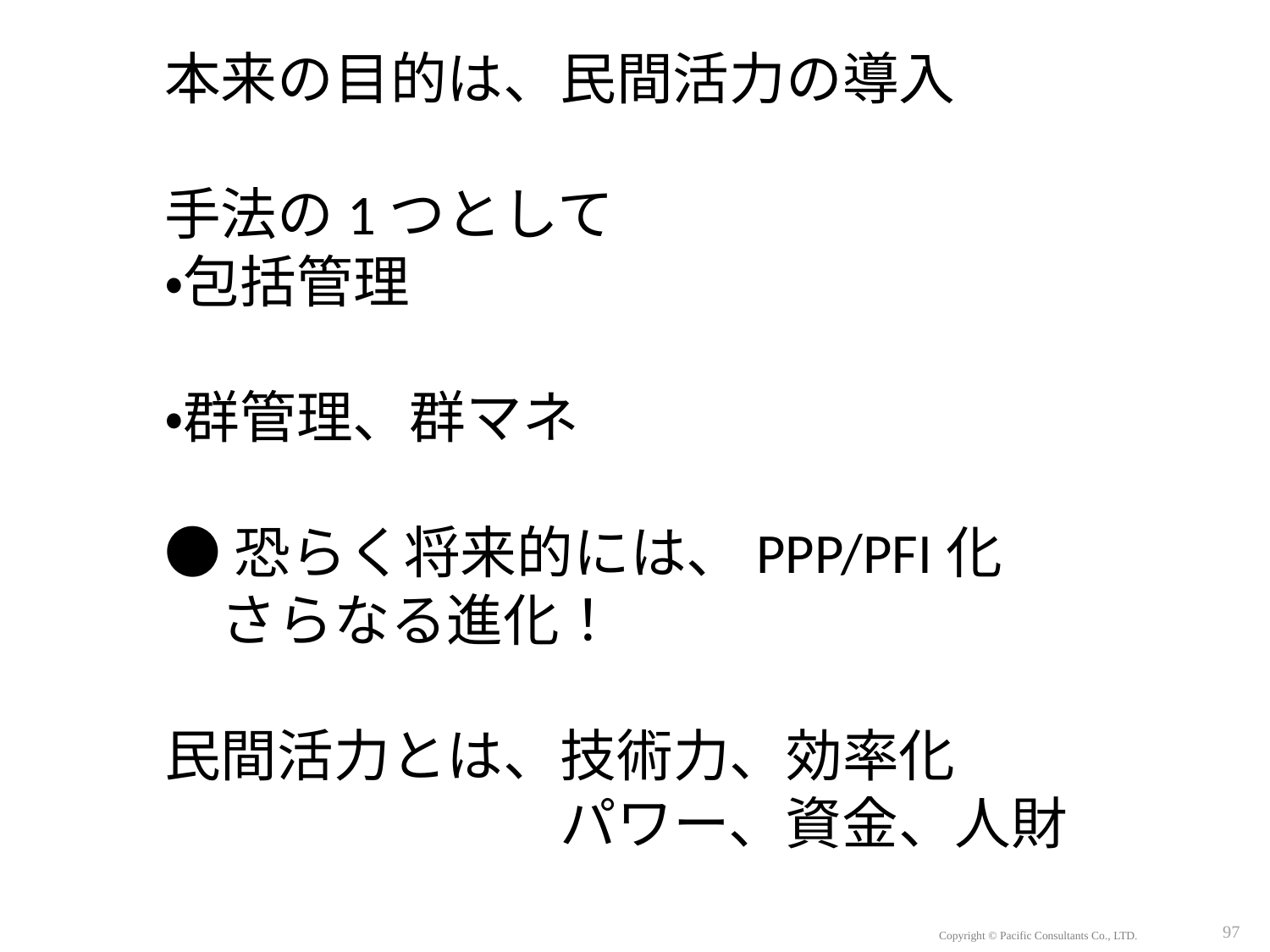

本来の目的は、民間活力の導入

手法の1つとして
・包括管理

・群管理、群マネ

●恐らく将来的には、PPP/PFI化
　さらなる進化！

民間活力とは、技術力、効率化
　　　　　　　パワー、資金、人財
97